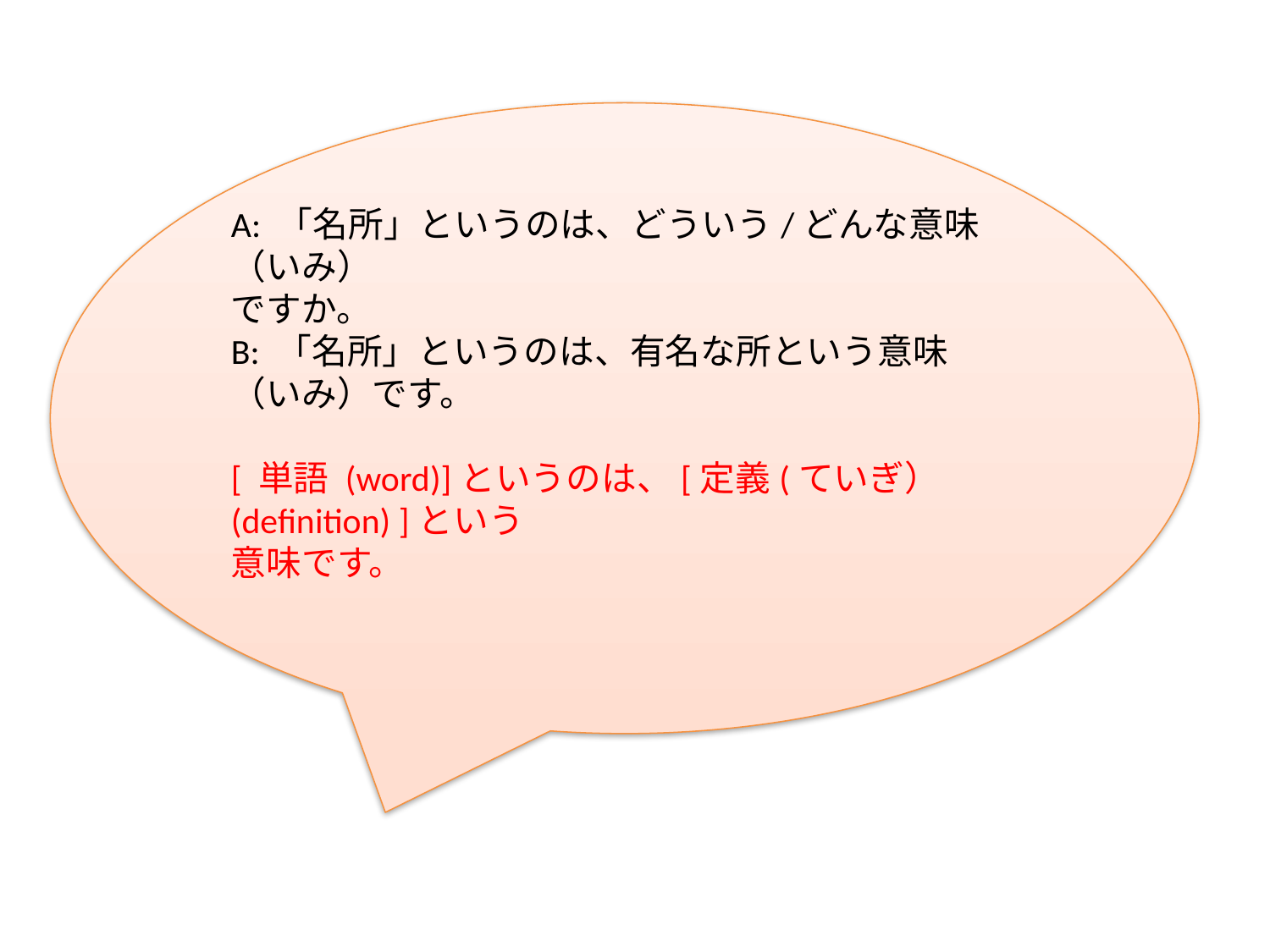

A: 「名所」というのは、どういう/どんな意味（いみ）
ですか。
B: 「名所」というのは、有名な所という意味（いみ）です。

[ 単語 (word)]というのは、[定義(ていぎ） (definition) ]という
意味です。